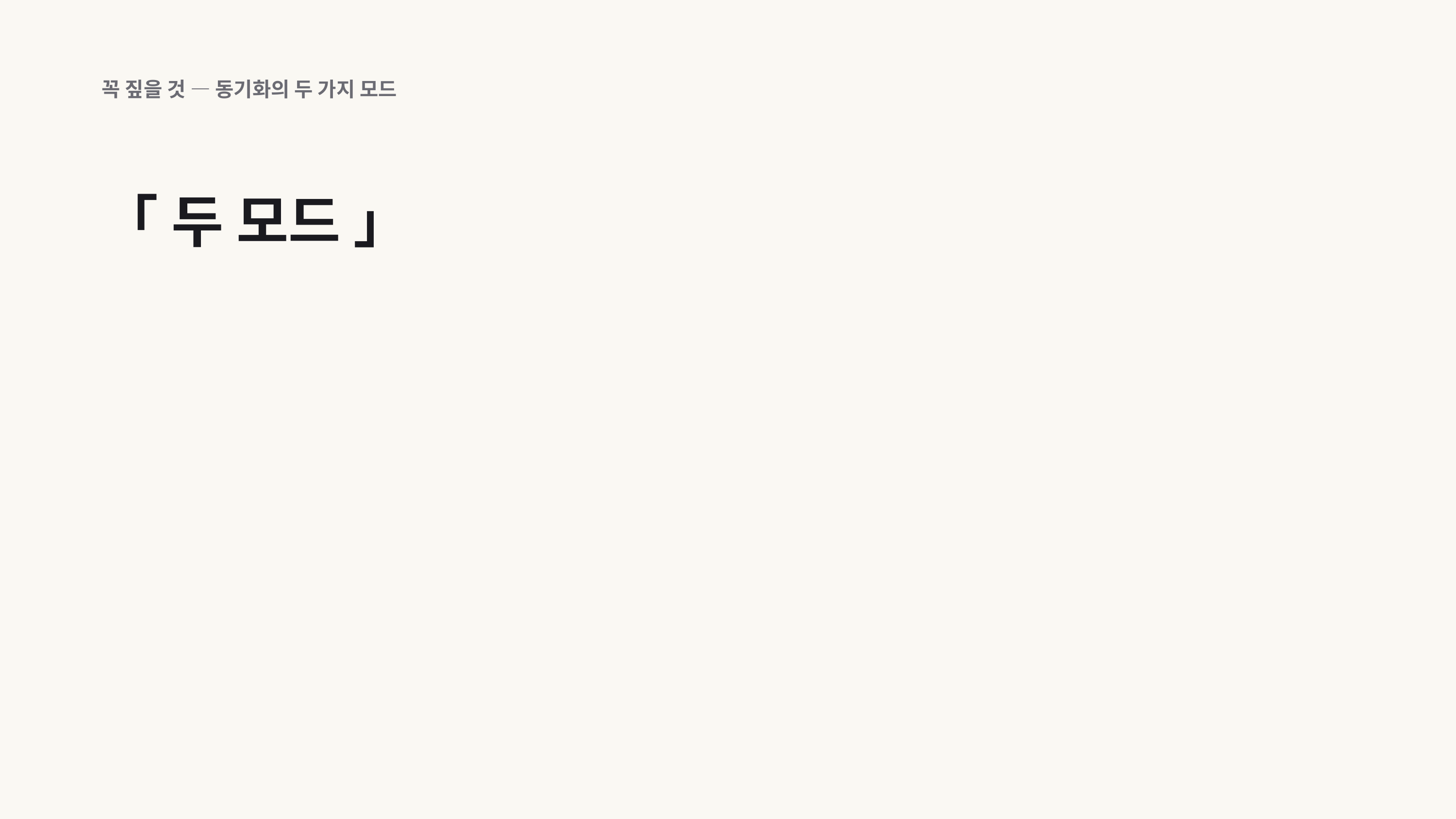

꼭 짚을 것 — 동기화의 두 가지 모드
「 두 모드 」